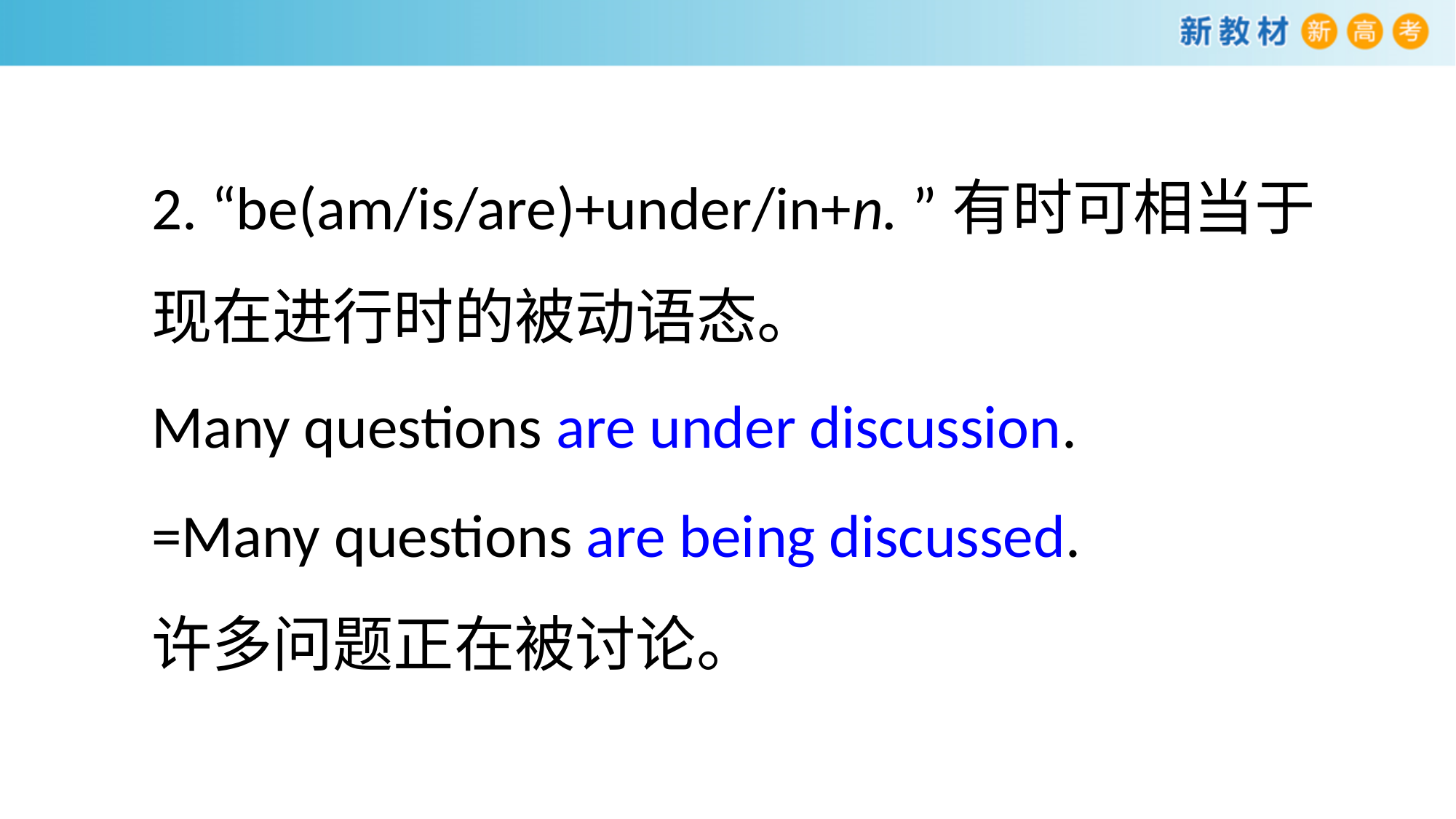

2. “be(am/is/are)+under/in+n. ”有时可相当于现在进行时的被动语态。
Many questions are under discussion.
=Many questions are being discussed.
许多问题正在被讨论。